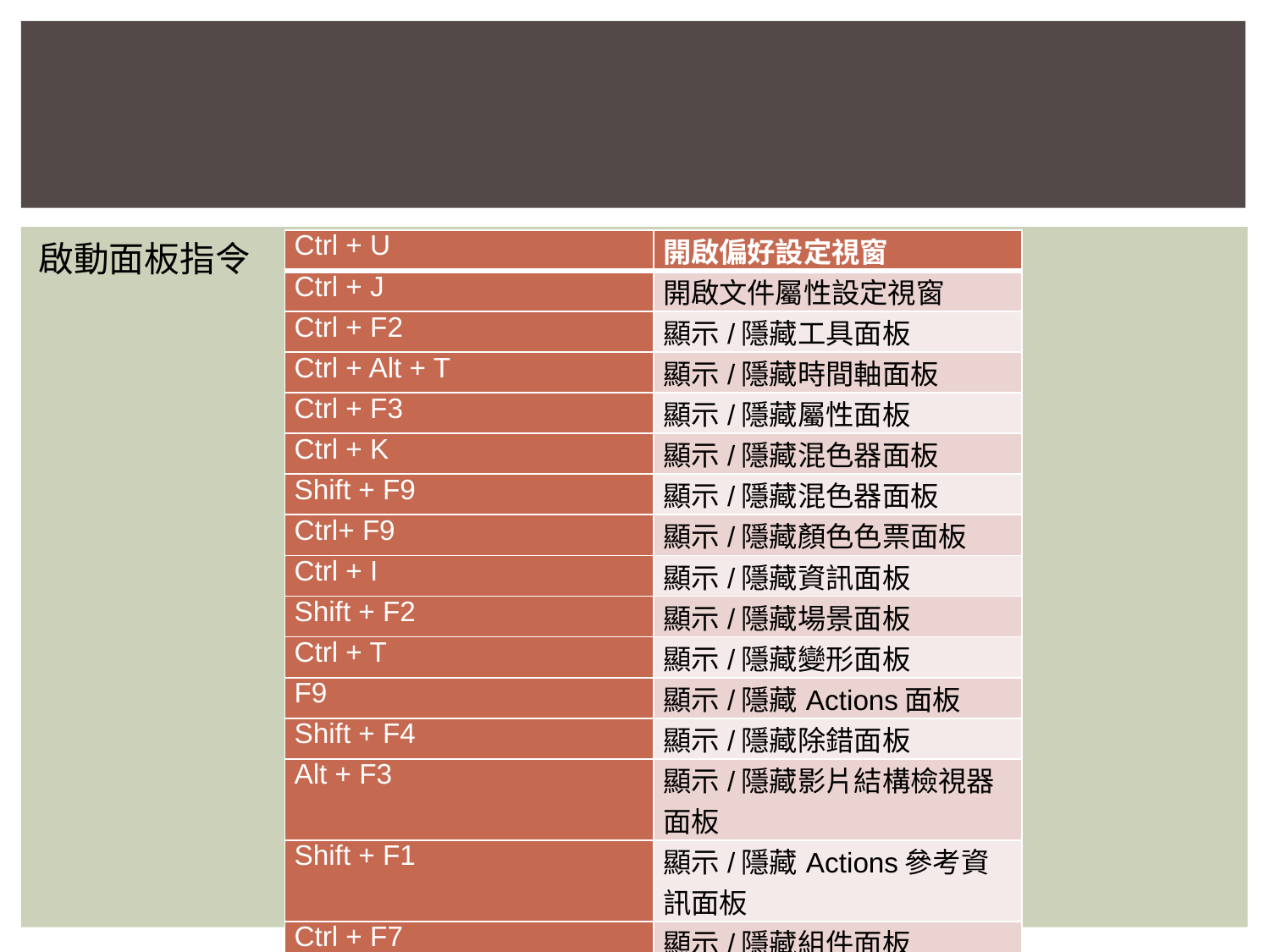

#
啟動面板指令
| Ctrl + U | 開啟偏好設定視窗 |
| --- | --- |
| Ctrl + J | 開啟文件屬性設定視窗 |
| Ctrl + F2 | 顯示/隱藏工具面板 |
| Ctrl + Alt + T | 顯示/隱藏時間軸面板 |
| Ctrl + F3 | 顯示/隱藏屬性面板 |
| Ctrl + K | 顯示/隱藏混色器面板 |
| Shift + F9 | 顯示/隱藏混色器面板 |
| Ctrl+ F9 | 顯示/隱藏顏色色票面板 |
| Ctrl + I | 顯示/隱藏資訊面板 |
| Shift + F2 | 顯示/隱藏場景面板 |
| Ctrl + T | 顯示/隱藏變形面板 |
| F9 | 顯示/隱藏Actions面板 |
| Shift + F4 | 顯示/隱藏除錯面板 |
| Alt + F3 | 顯示/隱藏影片結構檢視器面板 |
| Shift + F1 | 顯示/隱藏Actions參考資訊面板 |
| Ctrl + F7 | 顯示/隱藏組件面板 |
| Alt + F7 | 顯示/隱藏組件參數面板 |
| Alt + F1 | 顯示/隱藏Flash解答面板 |